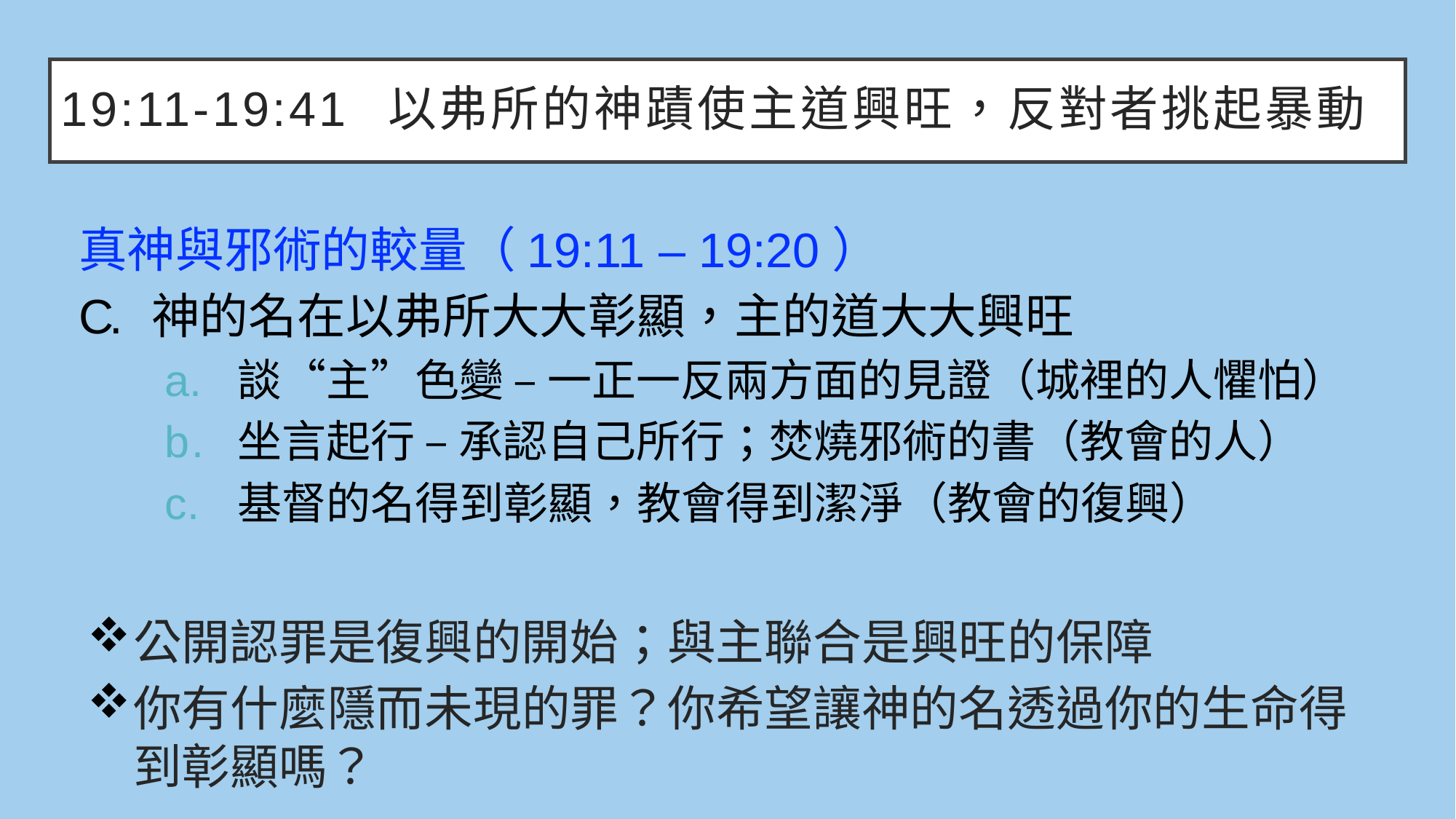

# 19:11-19:41	以弗所的神蹟使主道興旺，反對者挑起暴動
真神與邪術的較量（19:11 – 19:20）
神的名在以弗所大大彰顯，主的道大大興旺
談“主”色變 – 一正一反兩方面的見證（城裡的人懼怕）
坐言起行 – 承認自己所行；焚燒邪術的書（教會的人）
基督的名得到彰顯，教會得到潔淨（教會的復興）

公開認罪是復興的開始；與主聯合是興旺的保障
你有什麼隱而未現的罪？你希望讓神的名透過你的生命得到彰顯嗎？